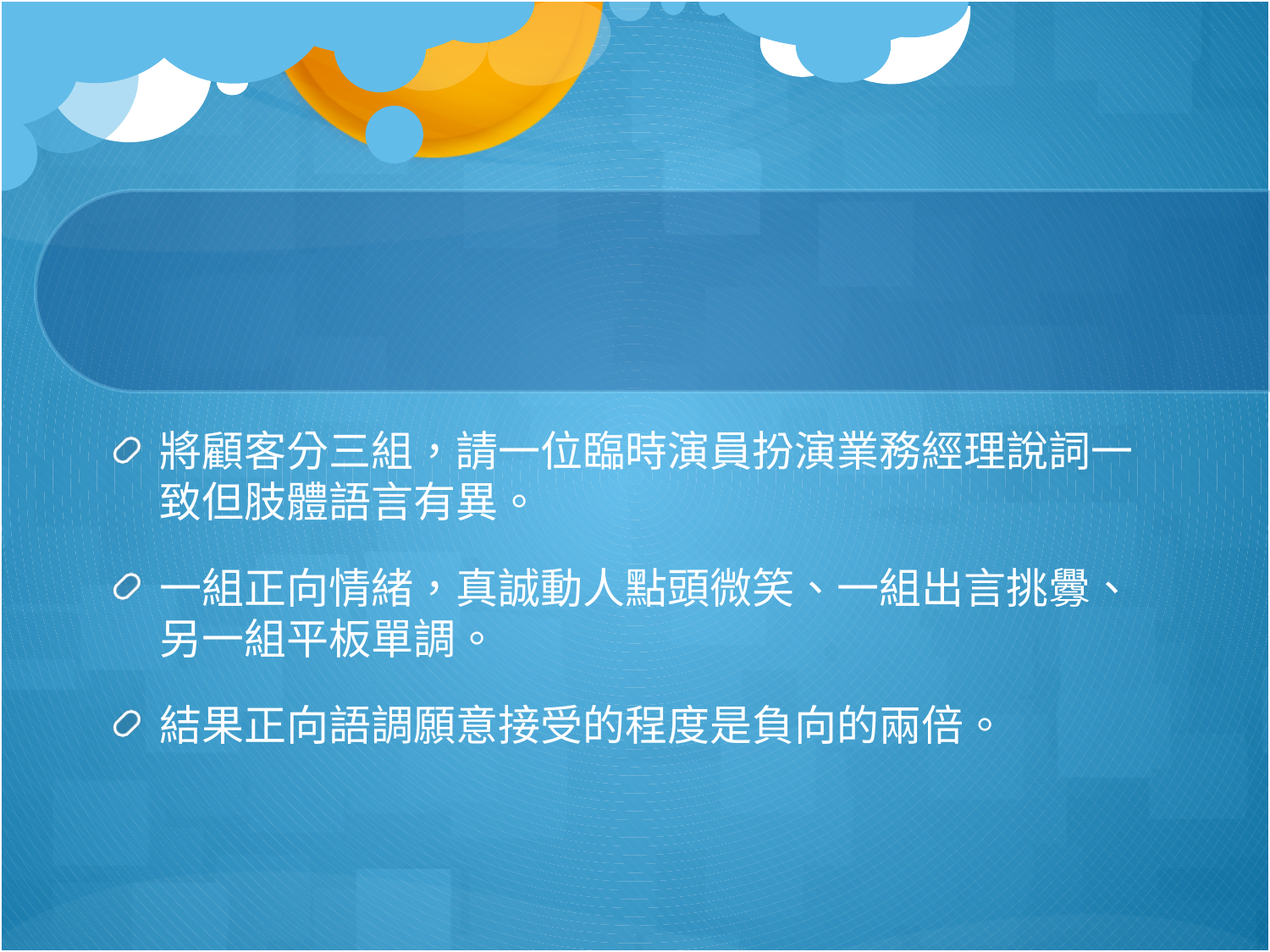

#
將顧客分三組，請一位臨時演員扮演業務經理說詞一致但肢體語言有異。
一組正向情緒，真誠動人點頭微笑、一組出言挑釁、另一組平板單調。
結果正向語調願意接受的程度是負向的兩倍。